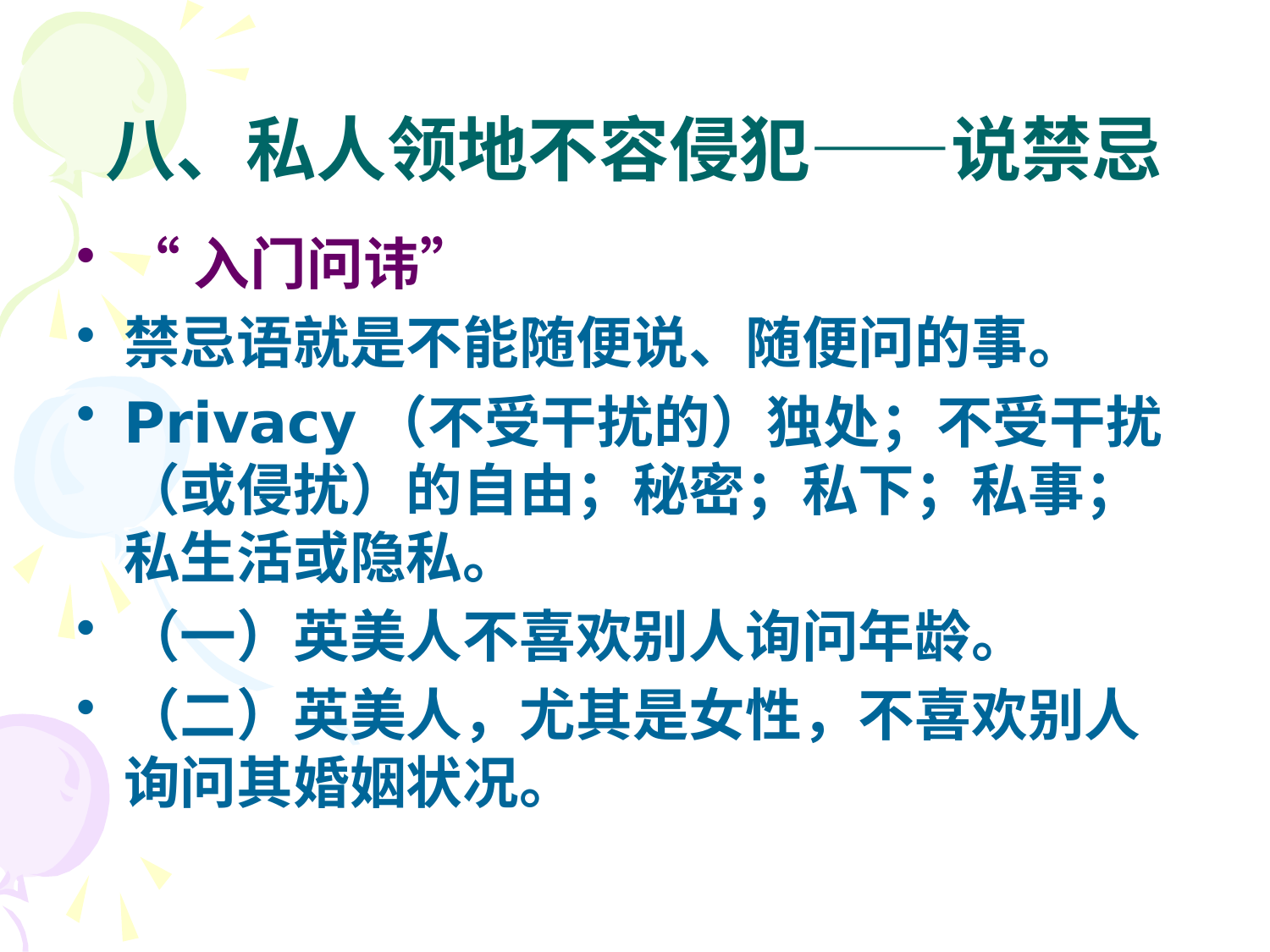

# 八、私人领地不容侵犯——说禁忌
“入门问讳”
禁忌语就是不能随便说、随便问的事。
Privacy（不受干扰的）独处；不受干扰（或侵扰）的自由；秘密；私下；私事；私生活或隐私。
（一）英美人不喜欢别人询问年龄。
（二）英美人，尤其是女性，不喜欢别人询问其婚姻状况。